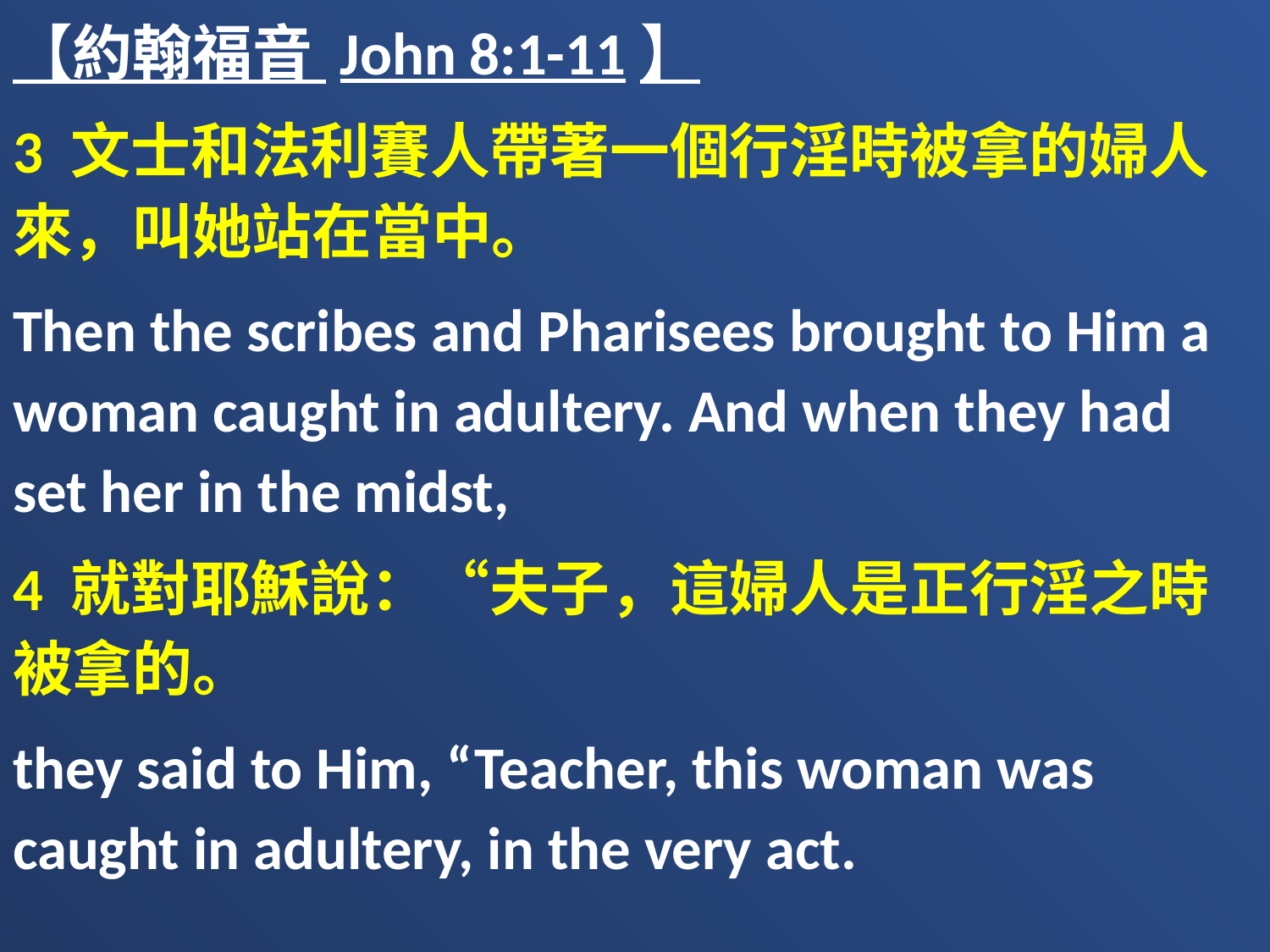

【約翰福音 John 8:1-11】
3 文士和法利賽人帶著一個行淫時被拿的婦人來，叫她站在當中。
Then the scribes and Pharisees brought to Him a woman caught in adultery. And when they had set her in the midst,
4 就對耶穌說：“夫子，這婦人是正行淫之時被拿的。
they said to Him, “Teacher, this woman was caught in adultery, in the very act.